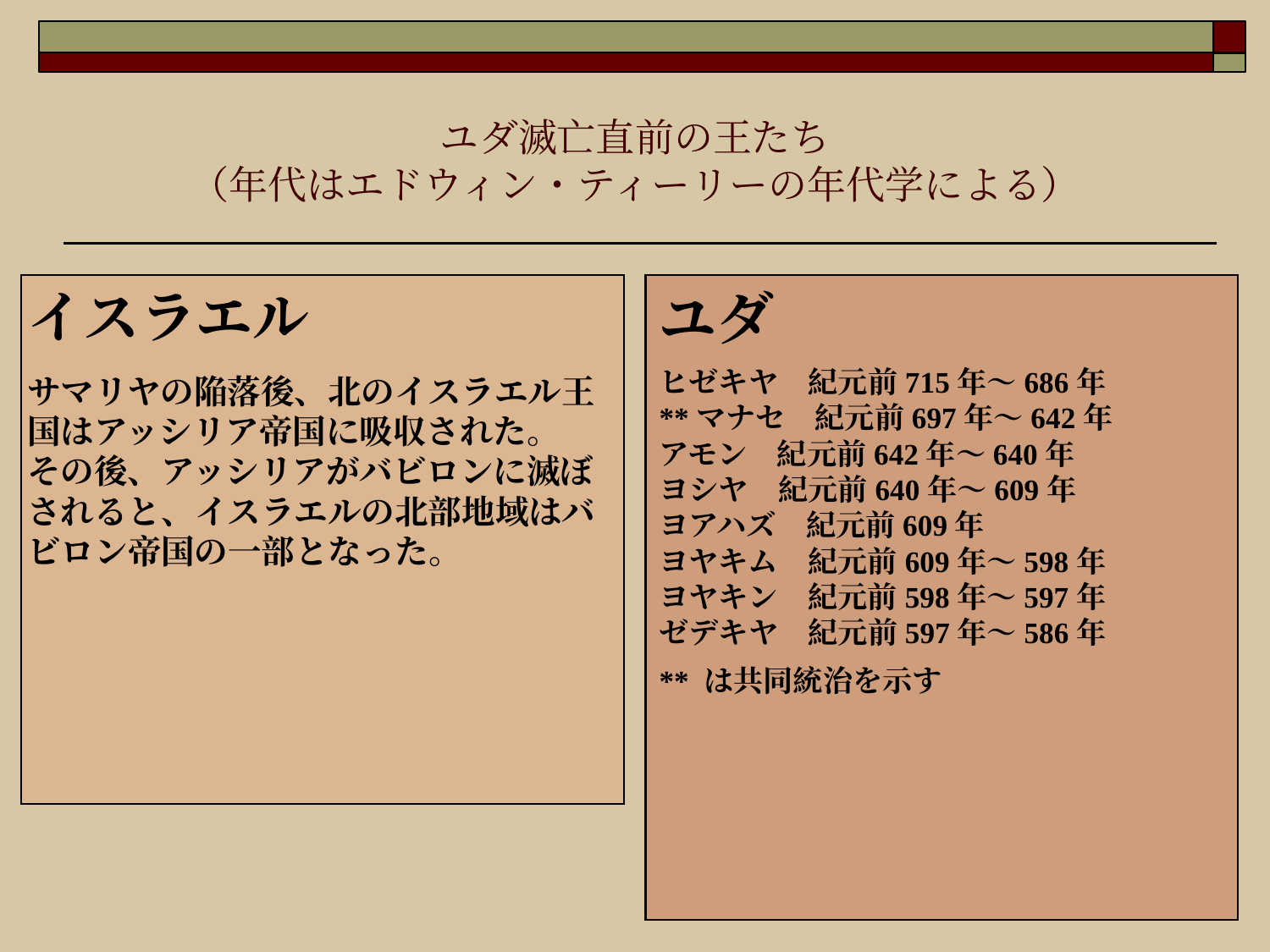

ユダ滅亡直前の王たち
（年代はエドウィン・ティーリーの年代学による）
イスラエル
サマリヤの陥落後、北のイスラエル王国はアッシリア帝国に吸収された。
その後、アッシリアがバビロンに滅ぼされると、イスラエルの北部地域はバビロン帝国の一部となった。

ユダ
ヒゼキヤ　紀元前715年〜686年
**マナセ　紀元前697年〜642年
アモン　紀元前642年〜640年
ヨシヤ　紀元前640年〜609年
ヨアハズ　紀元前609年
ヨヤキム　紀元前609年〜598年
ヨヤキン　紀元前598年〜597年
ゼデキヤ　紀元前597年〜586年
** は共同統治を示す
153